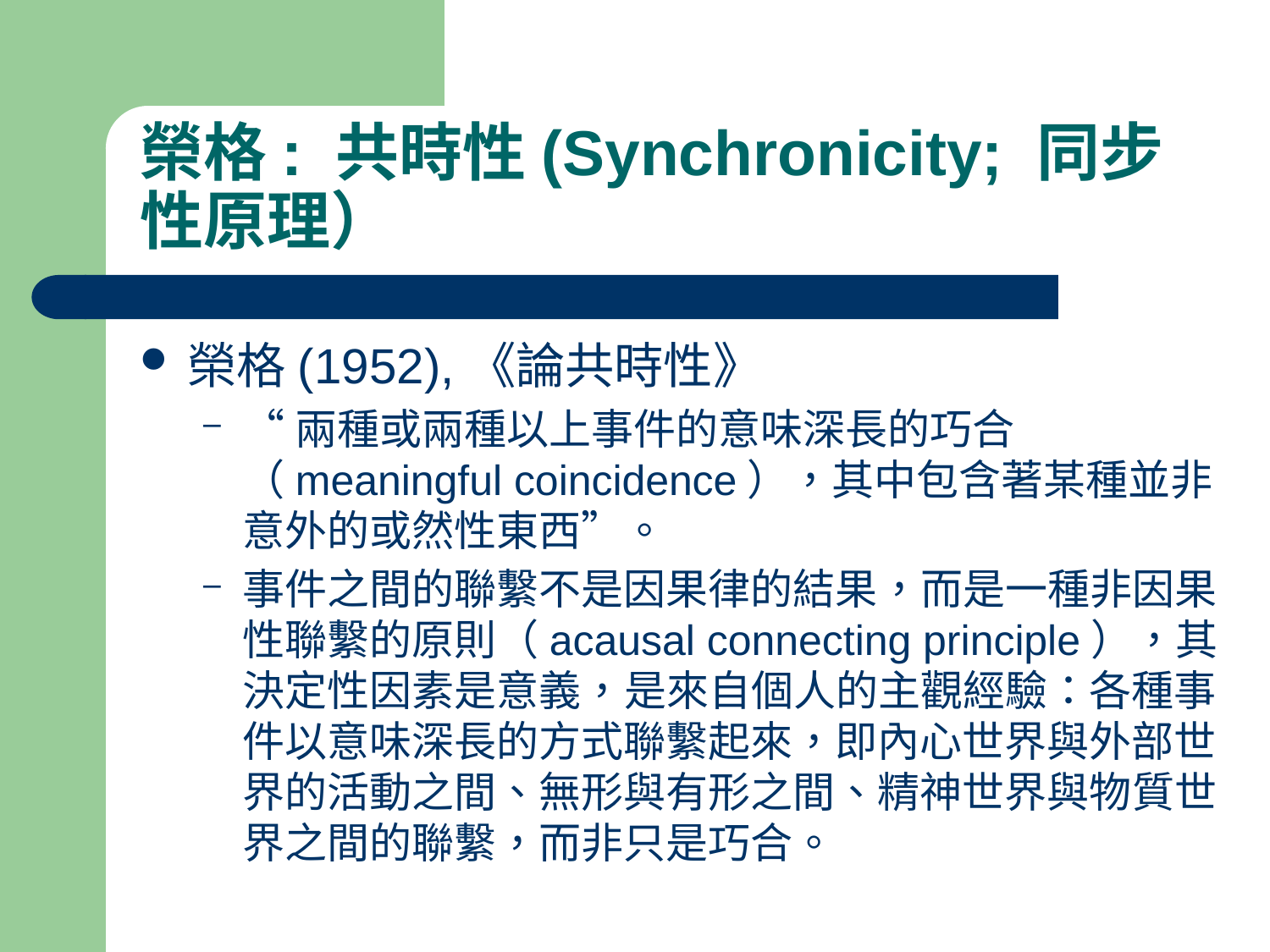

# 榮格: 共時性(Synchronicity; 同步性原理）
榮格(1952),《論共時性》
“兩種或兩種以上事件的意味深長的巧合（meaningful coincidence），其中包含著某種並非意外的或然性東西”。
事件之間的聯繫不是因果律的結果，而是一種非因果性聯繫的原則（acausal connecting principle），其決定性因素是意義，是來自個人的主觀經驗：各種事件以意味深長的方式聯繫起來，即內心世界與外部世界的活動之間、無形與有形之間、精神世界與物質世界之間的聯繫，而非只是巧合。